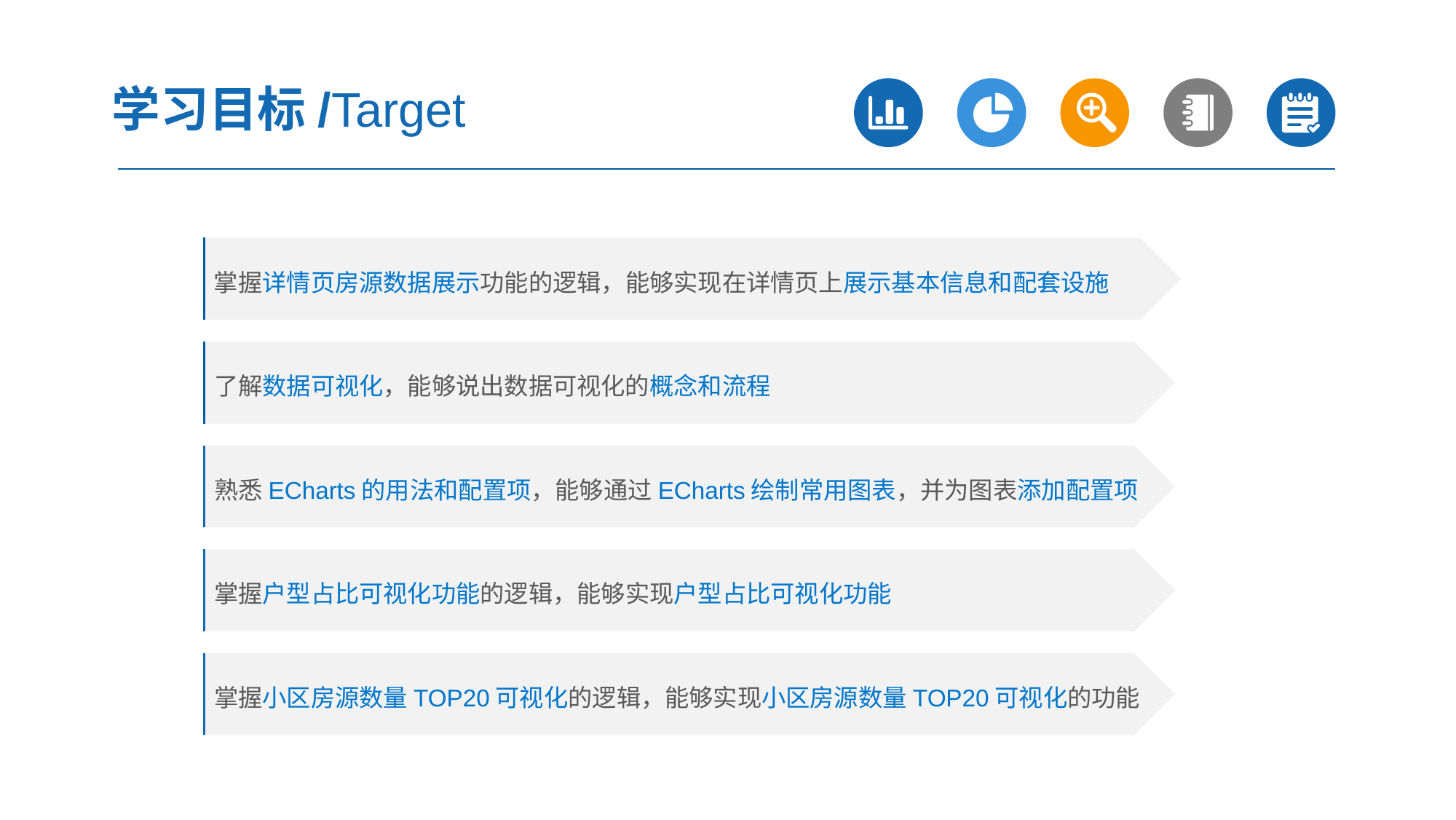

学习目标/Target
掌握详情页房源数据展示功能的逻辑，能够实现在详情页上展示基本信息和配套设施

了解数据可视化，能够说出数据可视化的概念和流程

熟悉ECharts的用法和配置项，能够通过ECharts绘制常用图表，并为图表添加配置项

掌握户型占比可视化功能的逻辑，能够实现户型占比可视化功能

掌握小区房源数量TOP20可视化的逻辑，能够实现小区房源数量TOP20可视化的功能